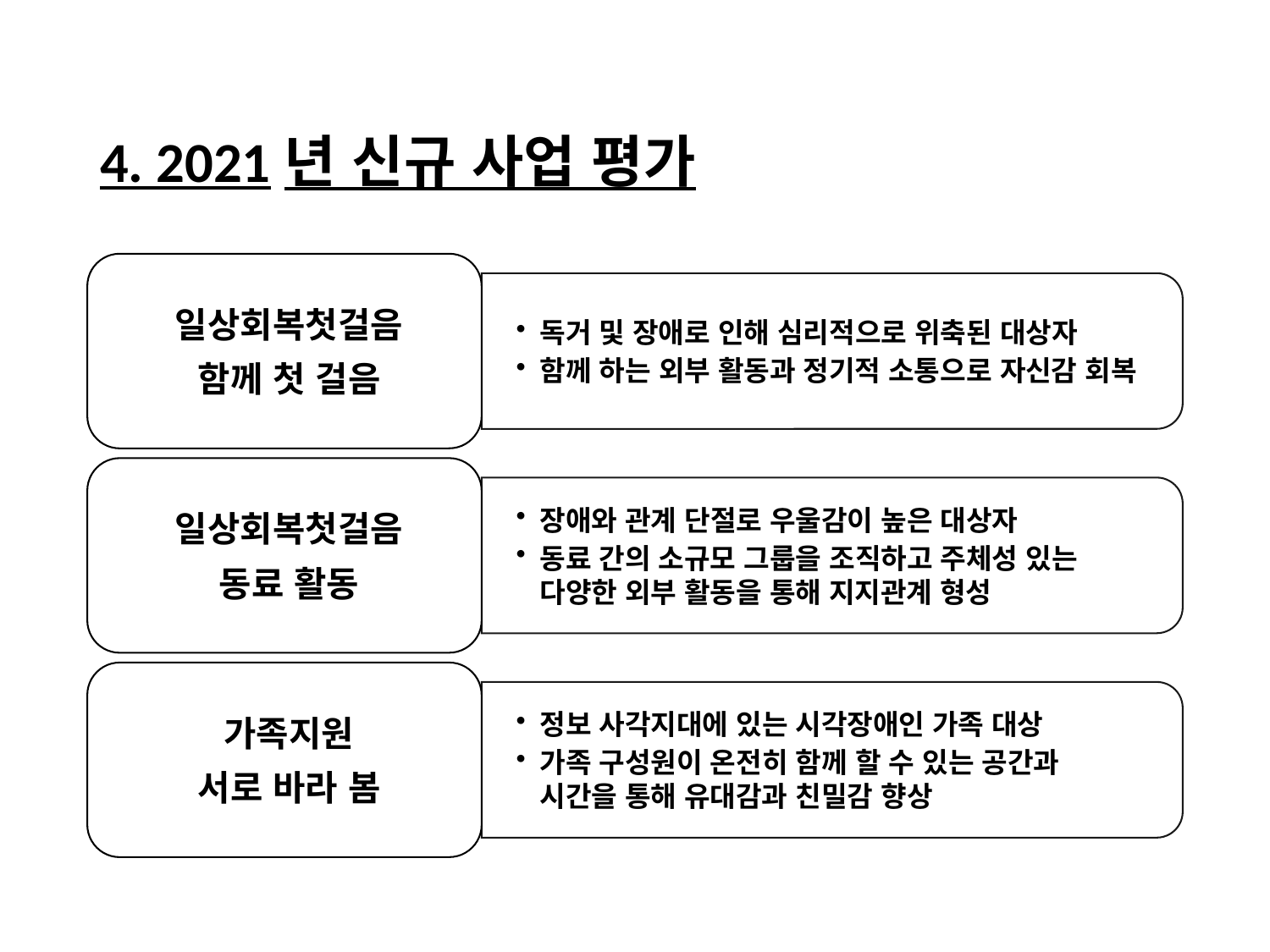

# 4. 2021년 신규 사업 평가
독거 및 장애로 인해 심리적으로 위축된 대상자
함께 하는 외부 활동과 정기적 소통으로 자신감 회복
일상회복첫걸음
함께 첫 걸음
장애와 관계 단절로 우울감이 높은 대상자
동료 간의 소규모 그룹을 조직하고 주체성 있는 다양한 외부 활동을 통해 지지관계 형성
일상회복첫걸음
동료 활동
정보 사각지대에 있는 시각장애인 가족 대상
가족 구성원이 온전히 함께 할 수 있는 공간과 시간을 통해 유대감과 친밀감 향상
가족지원
서로 바라 봄